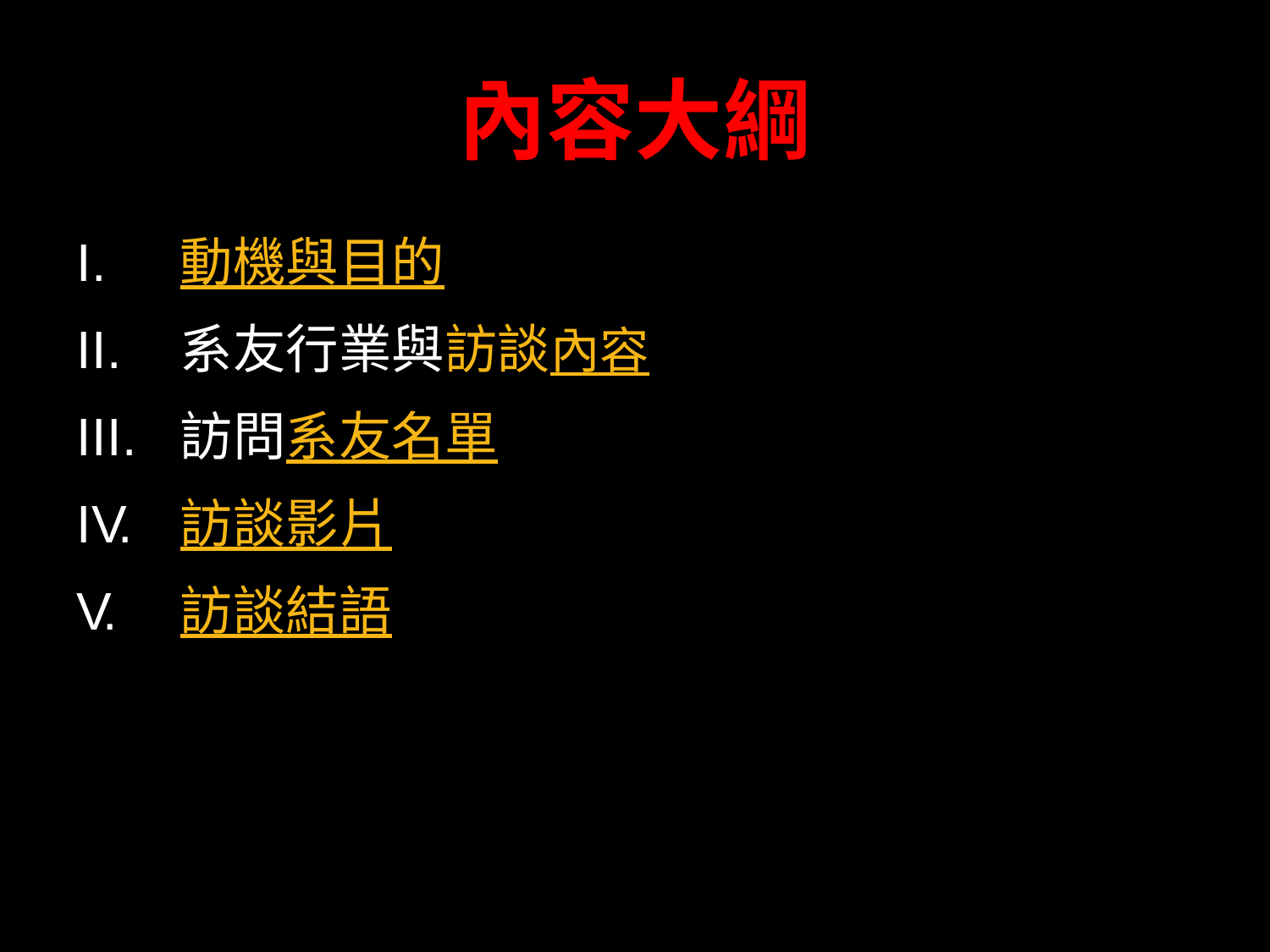

# 內容大綱
 動機與目的
 系友行業與訪談內容
 訪問系友名單
 訪談影片
 訪談結語
2